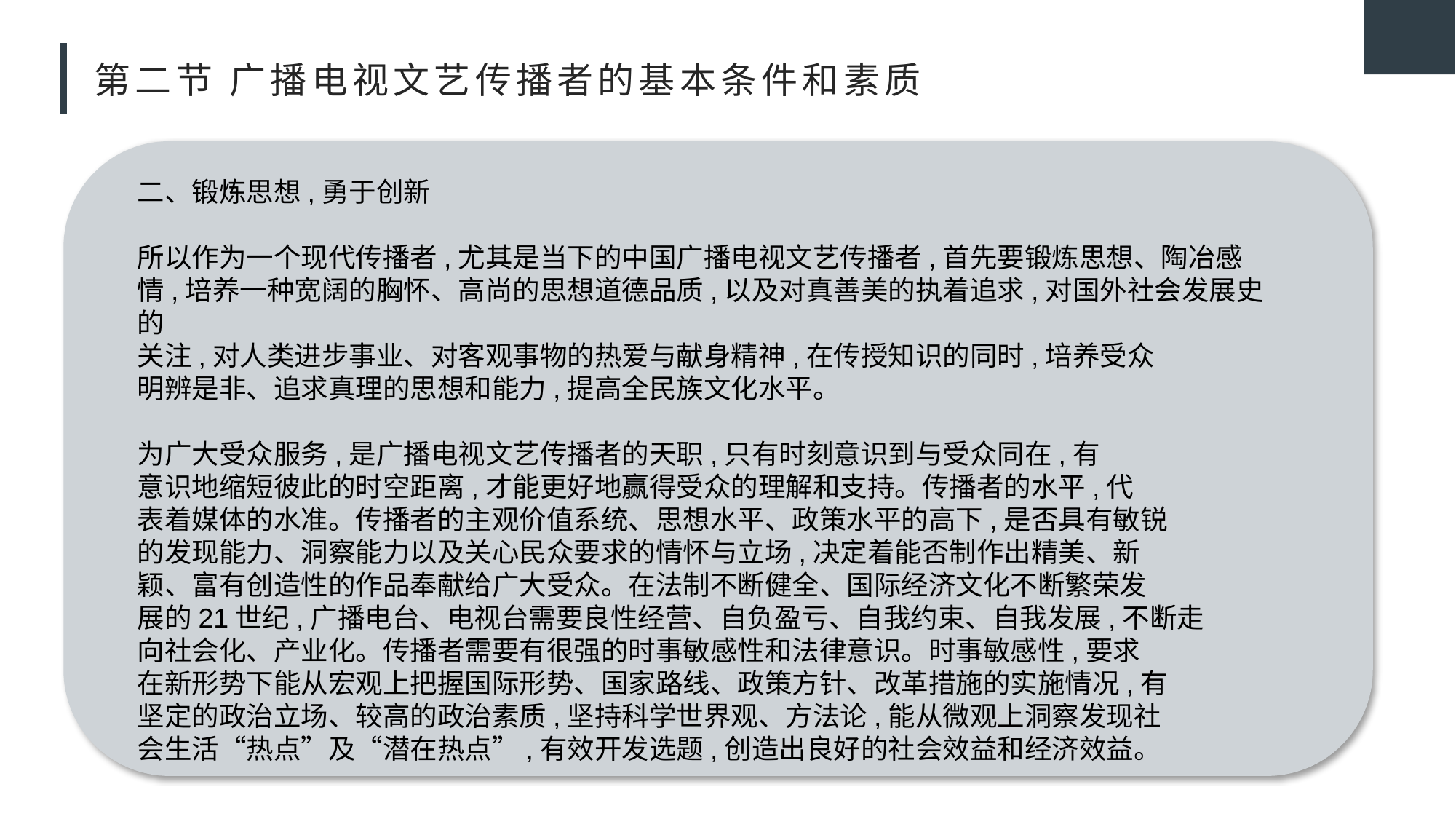

# 第二节 广播电视文艺传播者的基本条件和素质

二、锻炼思想,勇于创新

所以作为一个现代传播者,尤其是当下的中国广播电视文艺传播者,首先要锻炼思想、陶冶感情,培养一种宽阔的胸怀、高尚的思想道德品质,以及对真善美的执着追求,对国外社会发展史的
关注,对人类进步事业、对客观事物的热爱与献身精神,在传授知识的同时,培养受众
明辨是非、追求真理的思想和能力,提高全民族文化水平。

为广大受众服务,是广播电视文艺传播者的天职,只有时刻意识到与受众同在,有
意识地缩短彼此的时空距离,才能更好地赢得受众的理解和支持。传播者的水平,代
表着媒体的水准。传播者的主观价值系统、思想水平、政策水平的高下,是否具有敏锐
的发现能力、洞察能力以及关心民众要求的情怀与立场,决定着能否制作出精美、新
颖、富有创造性的作品奉献给广大受众。在法制不断健全、国际经济文化不断繁荣发
展的21世纪,广播电台、电视台需要良性经营、自负盈亏、自我约束、自我发展,不断走
向社会化、产业化。传播者需要有很强的时事敏感性和法律意识。时事敏感性,要求
在新形势下能从宏观上把握国际形势、国家路线、政策方针、改革措施的实施情况,有
坚定的政治立场、较高的政治素质,坚持科学世界观、方法论,能从微观上洞察发现社
会生活“热点”及“潜在热点”,有效开发选题,创造出良好的社会效益和经济效益。